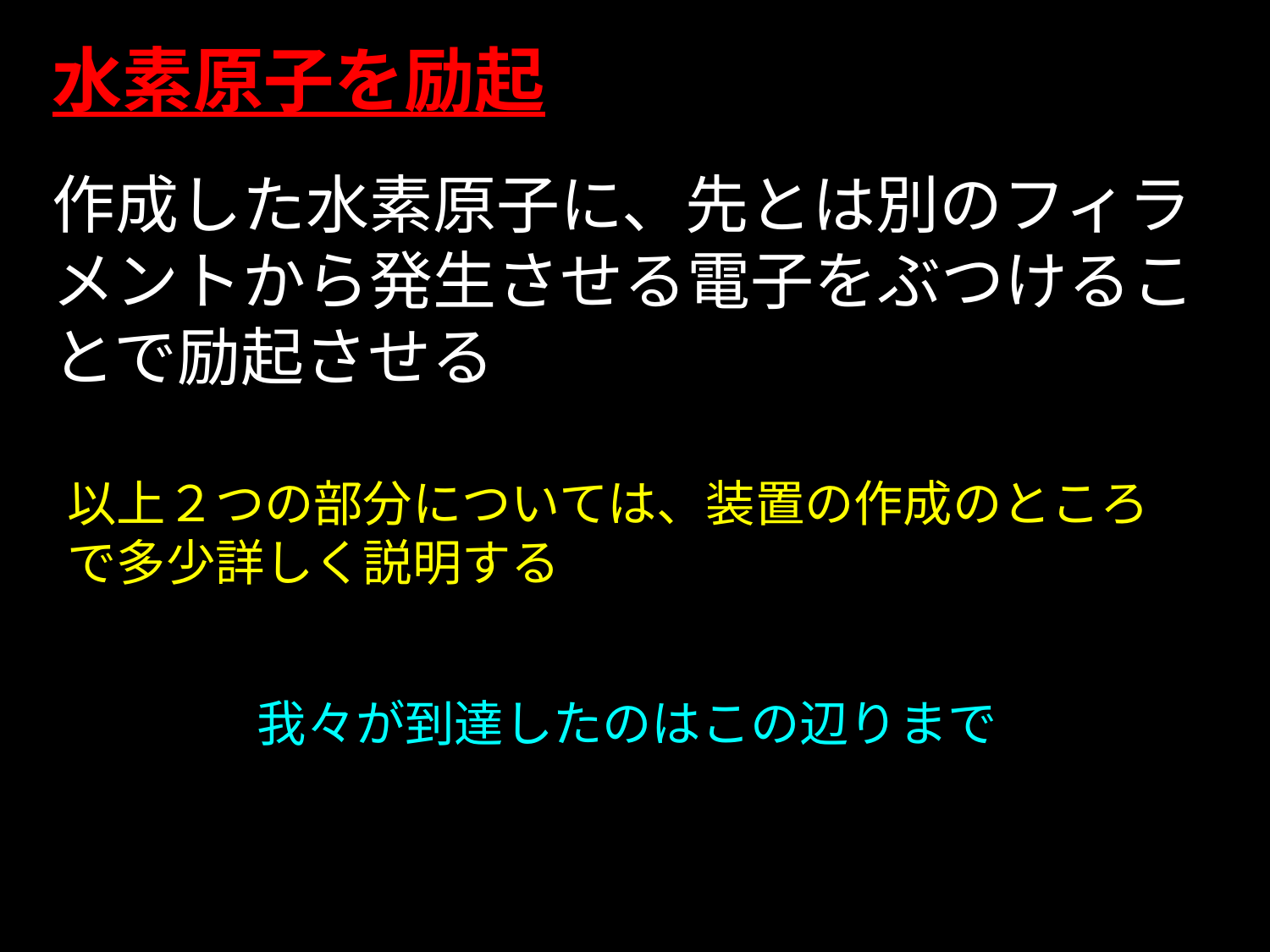

水素原子を励起
作成した水素原子に、先とは別のフィラメントから発生させる電子をぶつけることで励起させる
以上２つの部分については、装置の作成のところで多少詳しく説明する
我々が到達したのはこの辺りまで